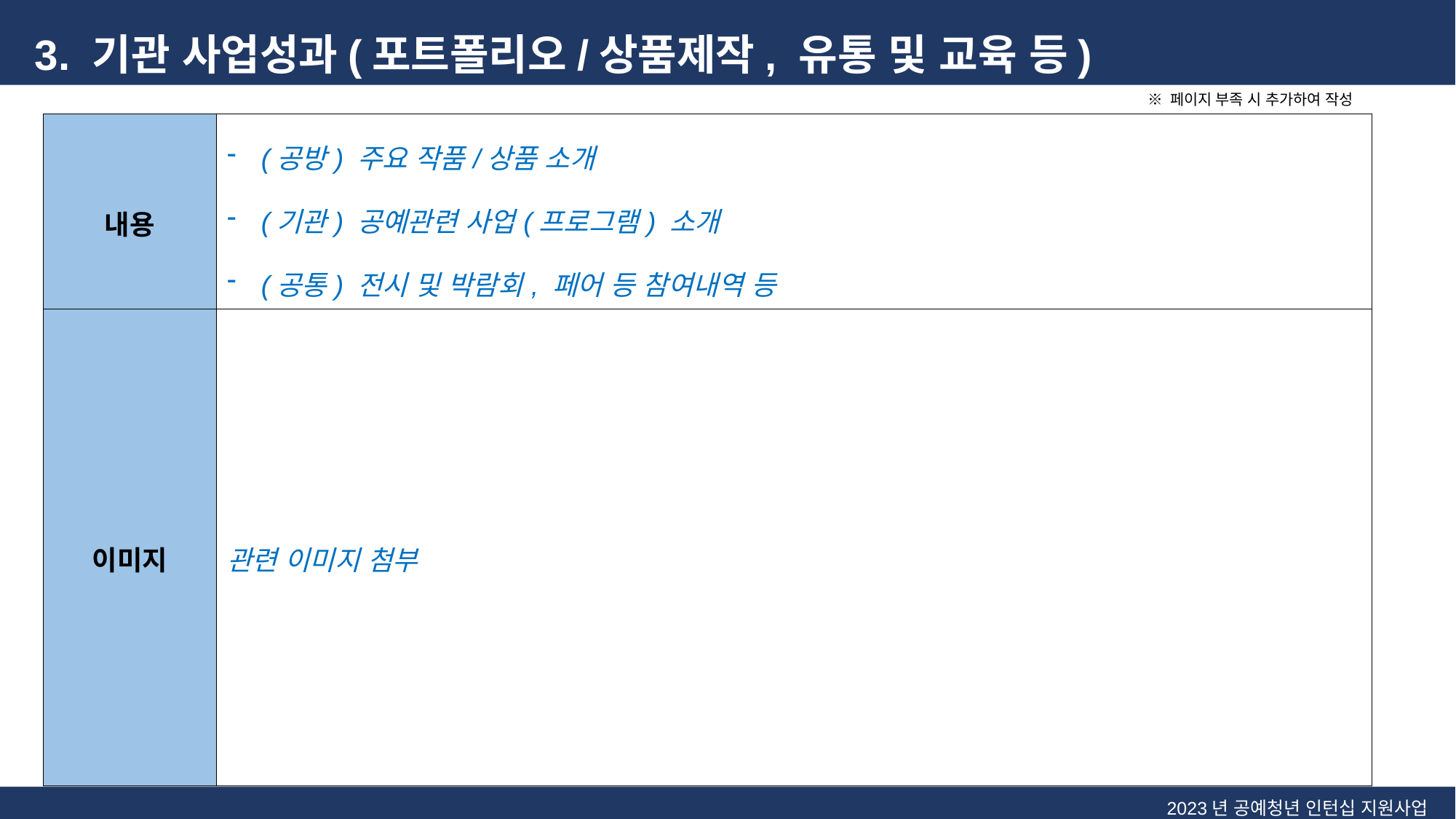

3. 기관 사업성과(포트폴리오/상품제작, 유통 및 교육 등)
※ 페이지 부족 시 추가하여 작성
| 내용 | (공방) 주요 작품/상품 소개 (기관) 공예관련 사업(프로그램) 소개 (공통) 전시 및 박람회, 페어 등 참여내역 등 |
| --- | --- |
| 이미지 | 관련 이미지 첨부 |

2023년 공예청년 인턴십 지원사업